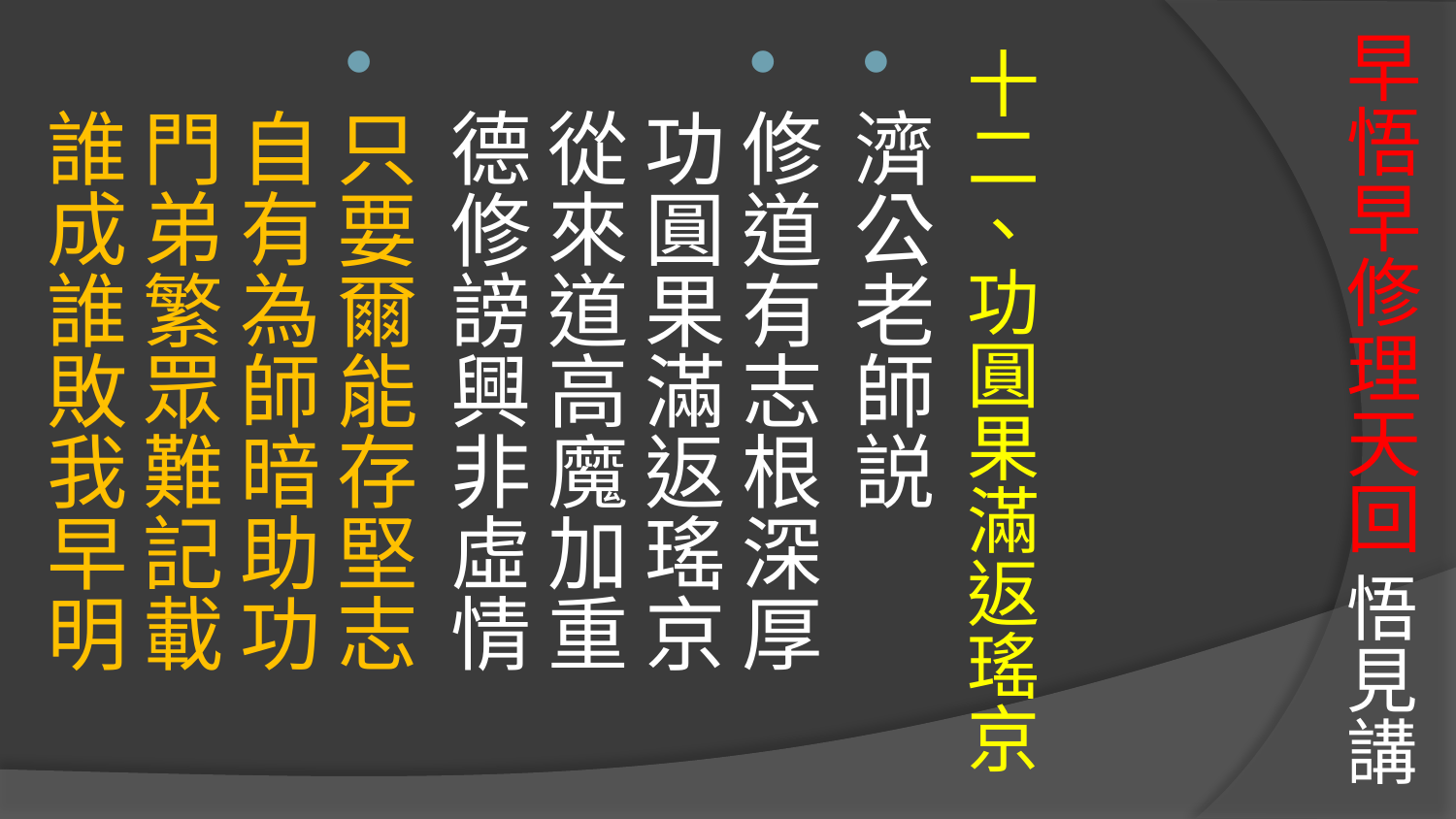

# 早悟早修理天回 悟見講
十二、功圓果滿返瑤京
濟公老師説
修道有志根深厚　功圓果滿返瑤京
從來道高魔加重　德修謗興非虛情
只要爾能存堅志　自有為師暗助功
門弟繁眾難記載　誰成誰敗我早明